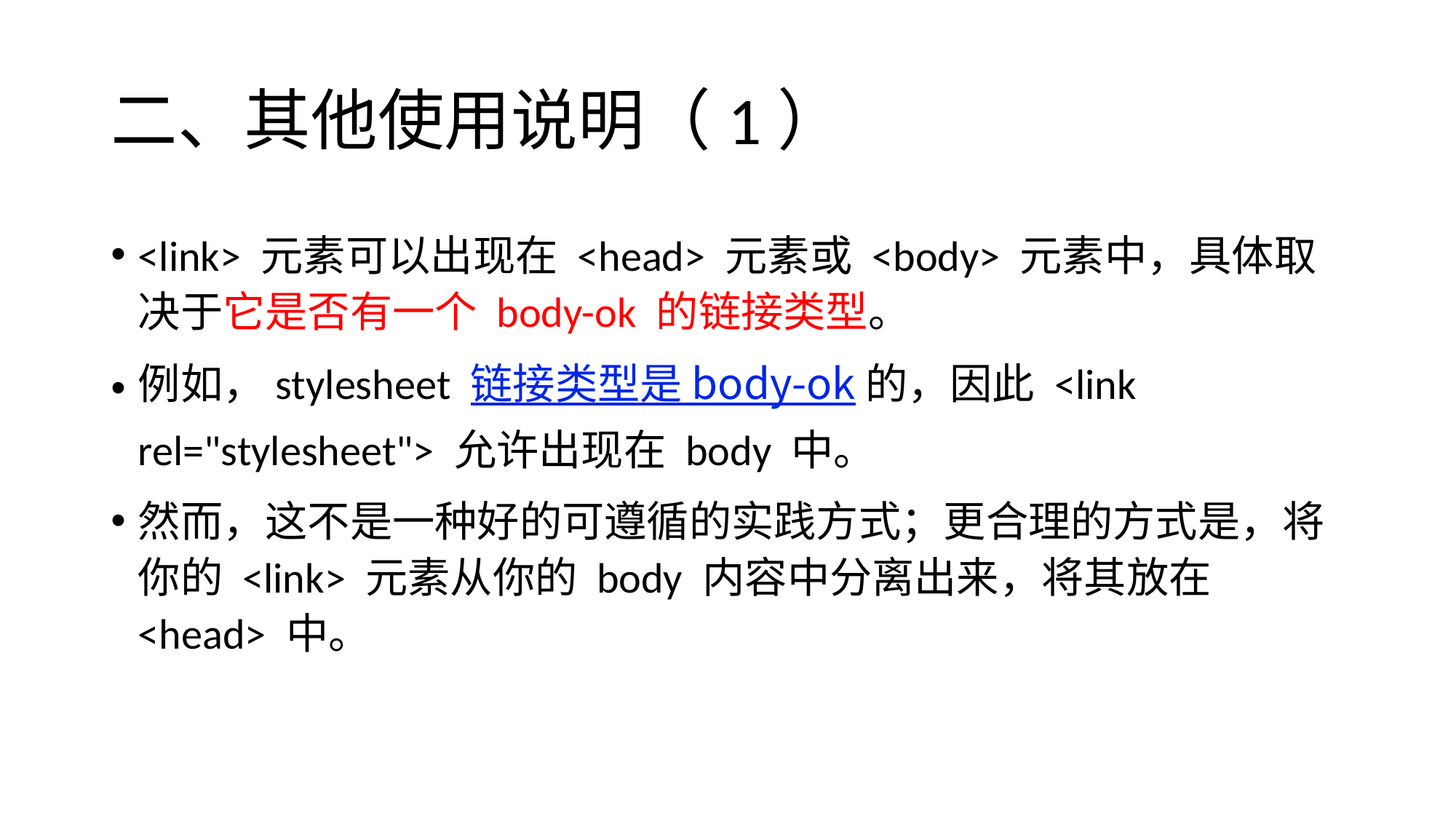

# 二、其他使用说明（1）
<link> 元素可以出现在 <head> 元素或 <body> 元素中，具体取决于它是否有一个 body-ok 的链接类型。
例如，stylesheet 链接类型是 body-ok 的，因此 <link rel="stylesheet"> 允许出现在 body 中。
然而，这不是一种好的可遵循的实践方式；更合理的方式是，将你的 <link> 元素从你的 body 内容中分离出来，将其放在 <head> 中。